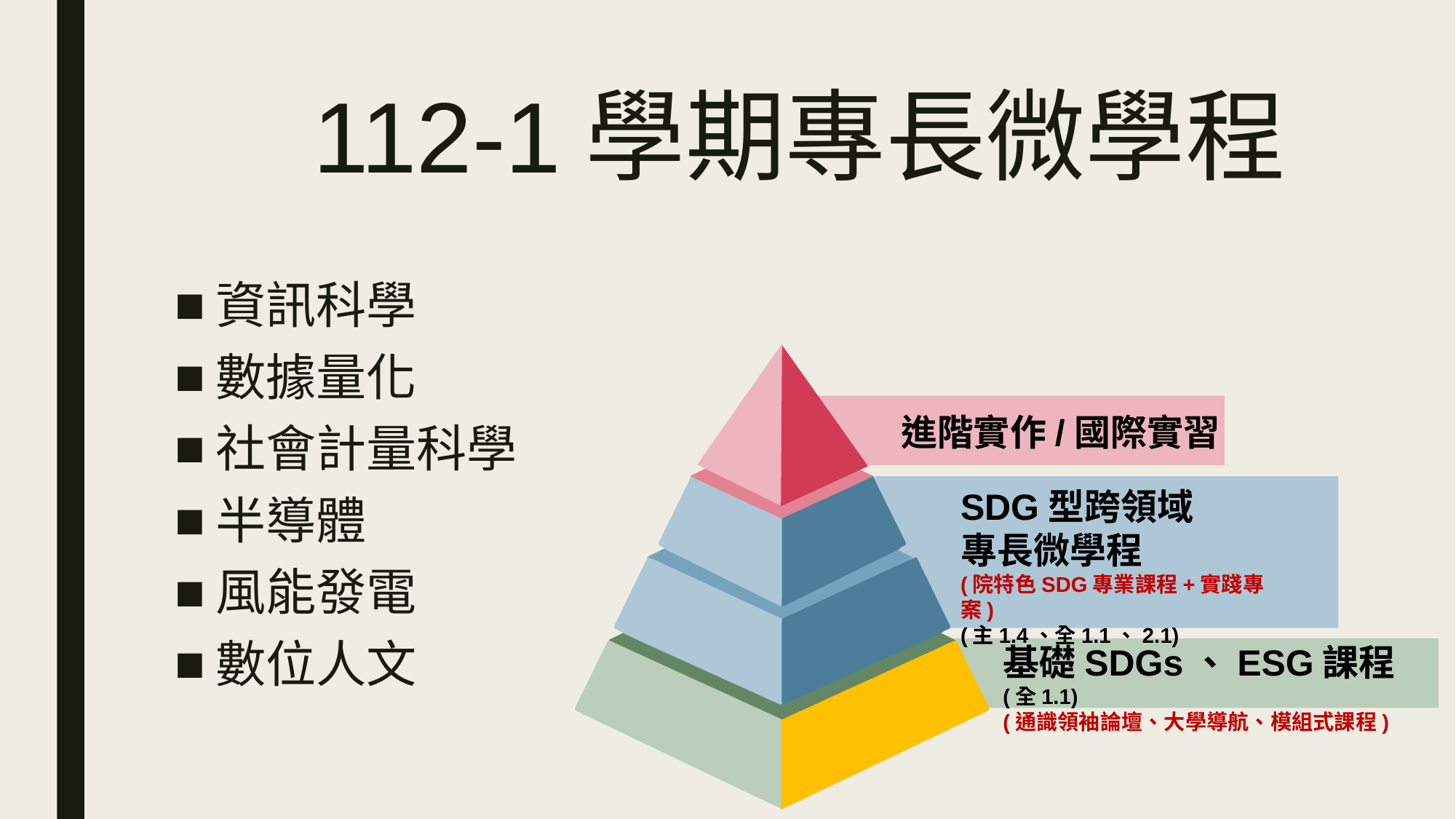

# 112-1學期專長微學程
資訊科學
數據量化
社會計量科學
半導體
風能發電
數位人文

進階實作/國際實習

SDG型跨領域
專長微學程
(院特色SDG專業課程+實踐專案)
(主1.4、全1.1、2.1)
基礎SDGs、ESG課程(全1.1)
(通識領袖論壇、大學導航、模組式課程)